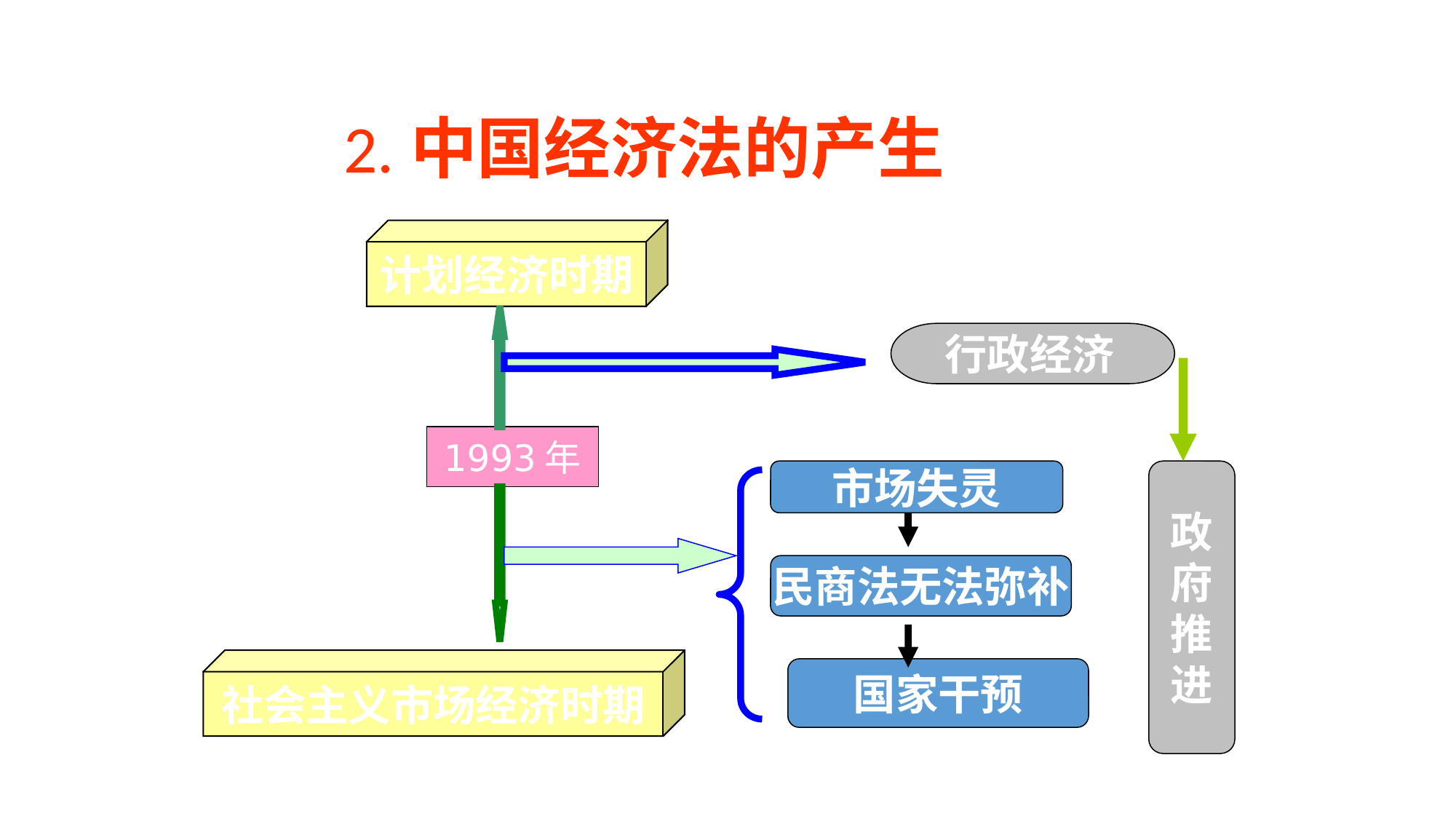

# 2.中国经济法的产生
计划经济时期

行政经济

1993年
市场失灵
政
府
推
进

民商法无法弥补

社会主义市场经济时期
国家干预